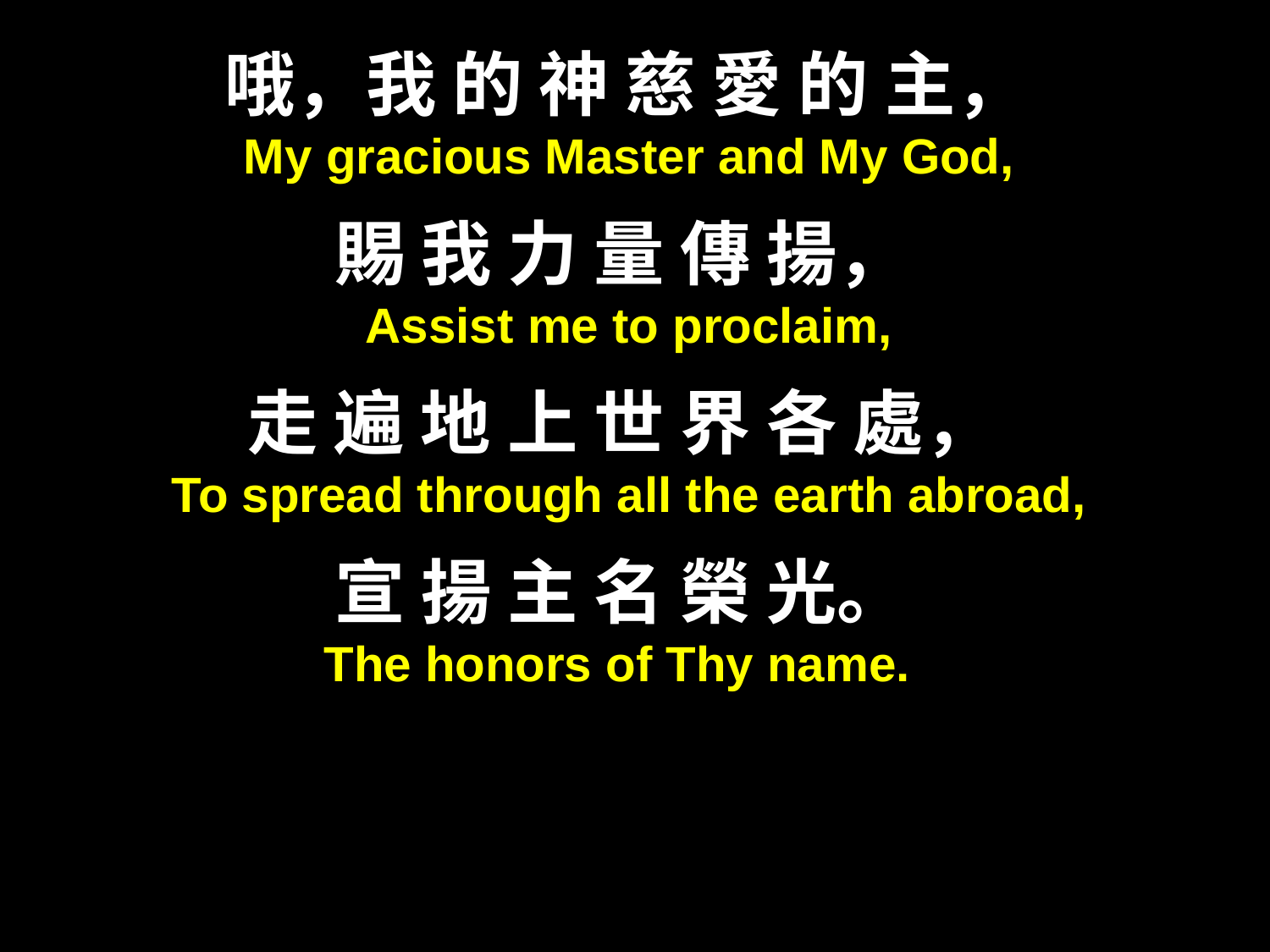

哦，我 的 神 慈 愛 的 主，
My gracious Master and My God,

賜 我 力 量 傳 揚，
Assist me to proclaim,

走 遍 地 上 世 界 各 處，
To spread through all the earth abroad,

宣 揚 主 名 榮 光。
The honors of Thy name.